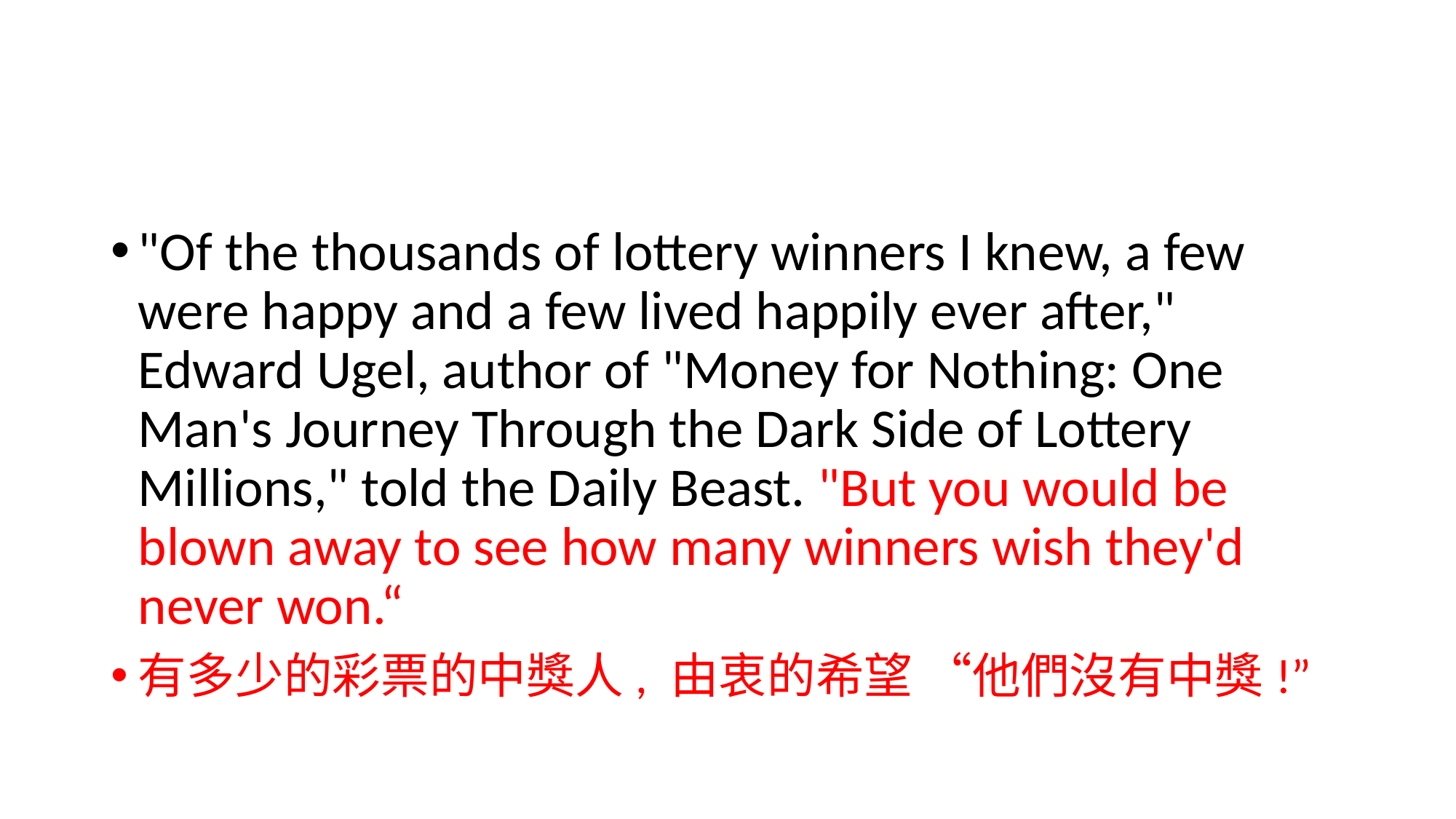

#
"Of the thousands of lottery winners I knew, a few were happy and a few lived happily ever after," Edward Ugel, author of "Money for Nothing: One Man's Journey Through the Dark Side of Lottery Millions," told the Daily Beast. "But you would be blown away to see how many winners wish they'd never won.“
有多少的彩票的中獎人, 由衷的希望 “他們沒有中獎!”